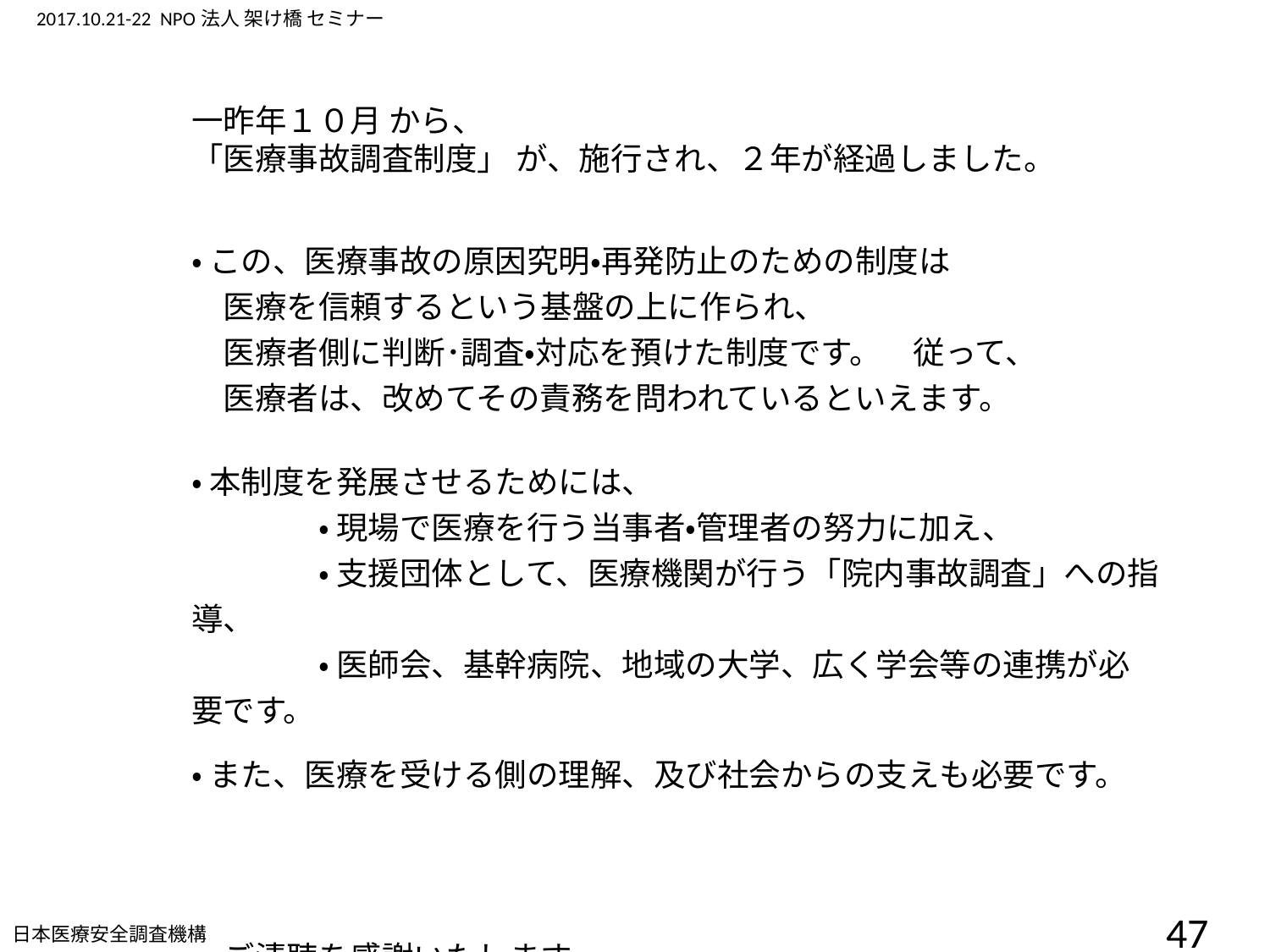

一昨年１０月 から、
「医療事故調査制度」 が、施行され、２年が経過しました。

・ この、医療事故の原因究明・再発防止のための制度は
　医療を信頼するという基盤の上に作られ、
　医療者側に判断･調査・対応を預けた制度です。　従って、
　医療者は、改めてその責務を問われているといえます。

・ 本制度を発展させるためには、
   	・ 現場で医療を行う当事者・管理者の努力に加え、
　	・ 支援団体として、医療機関が行う「院内事故調査」への指導、
	・ 医師会、基幹病院、地域の大学、広く学会等の連携が必要です。

・ また、医療を受ける側の理解、及び社会からの支えも必要です。

　　　　　　　　　　　　				　　　ご清聴を感謝いたします。